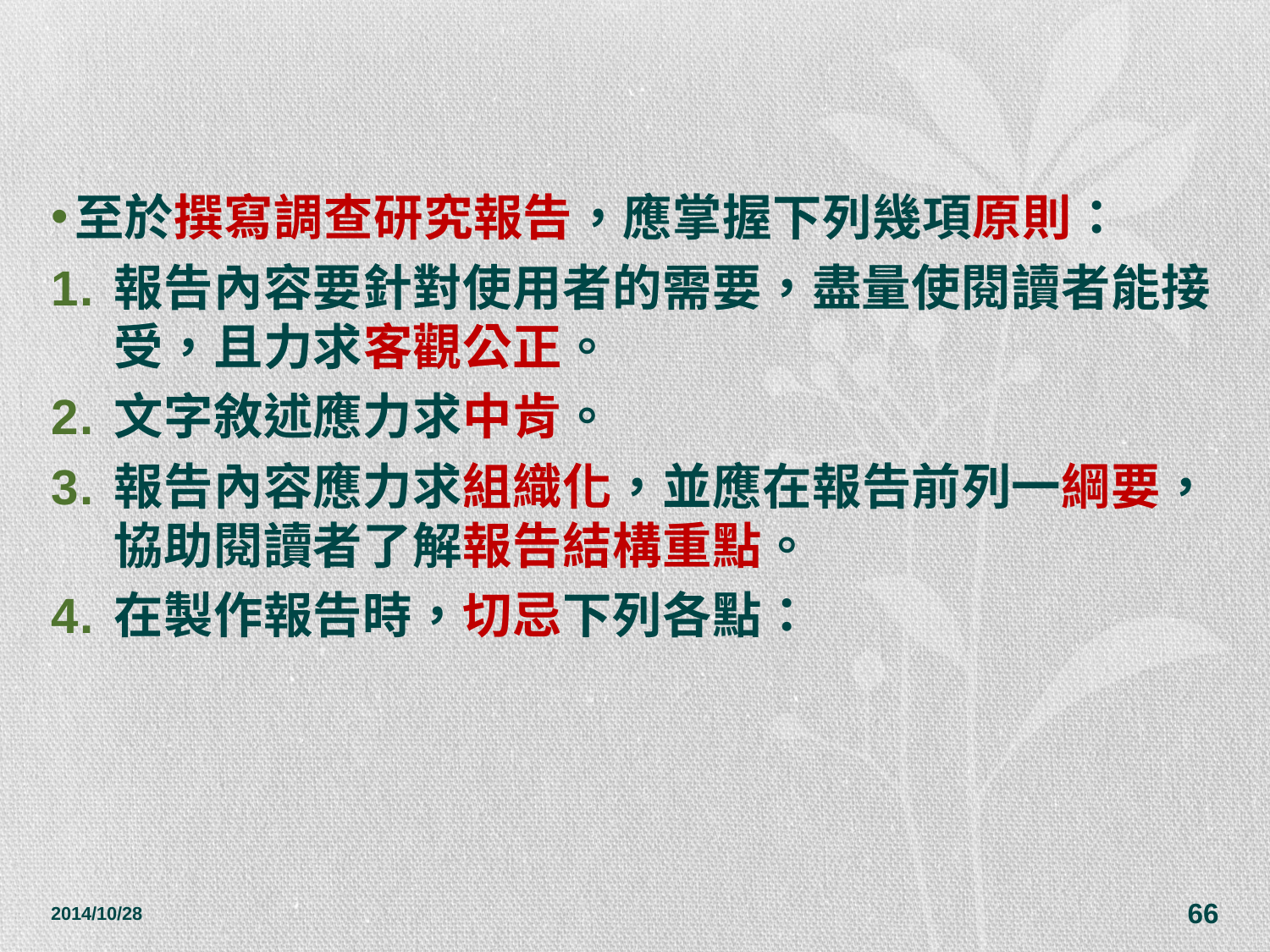

#
至於撰寫調查研究報告，應掌握下列幾項原則：
報告內容要針對使用者的需要，盡量使閱讀者能接受，且力求客觀公正。
文字敘述應力求中肯。
報告內容應力求組織化，並應在報告前列一綱要，協助閱讀者了解報告結構重點。
在製作報告時，切忌下列各點：

2014/10/28
66